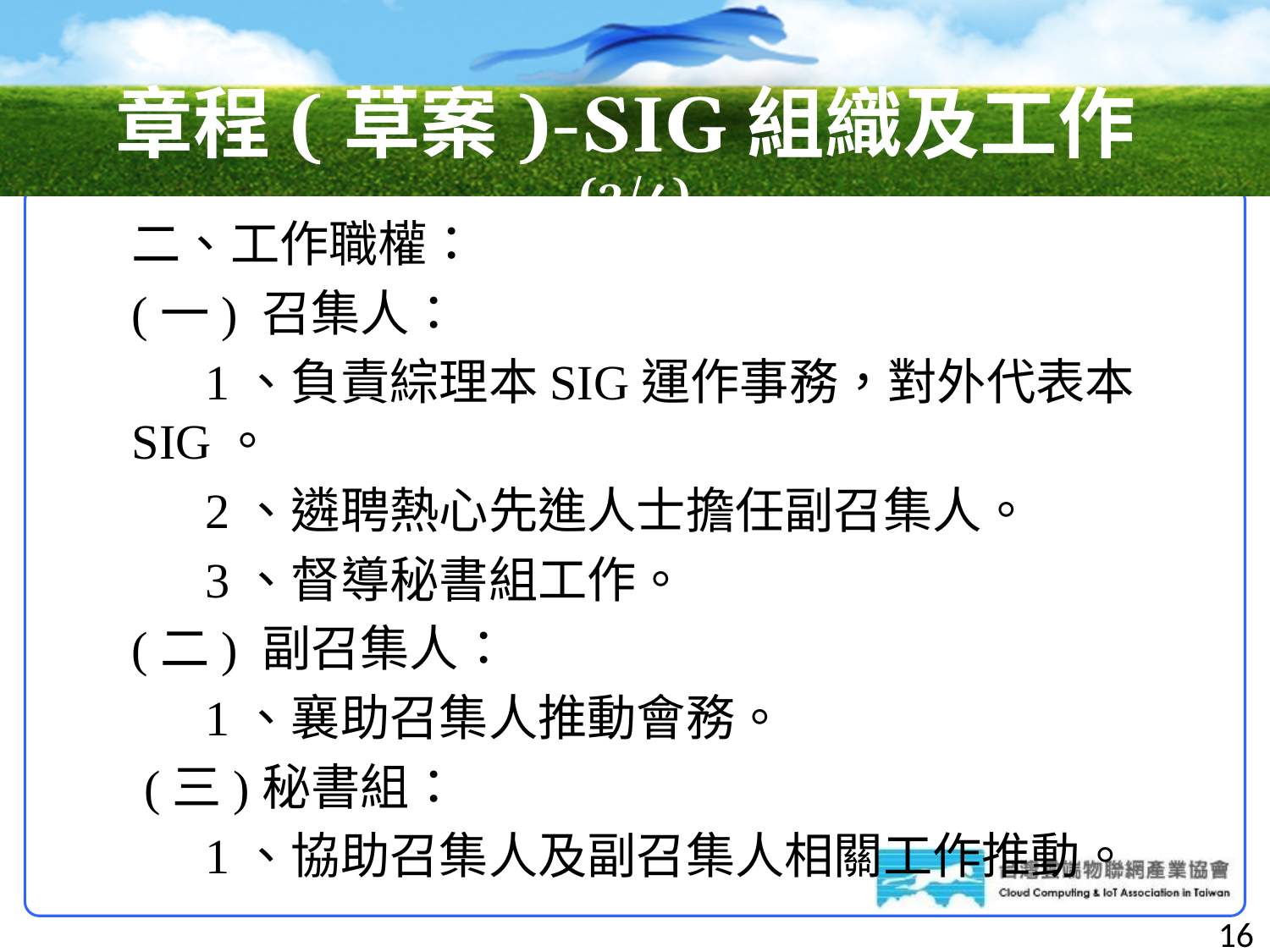

# 章程(草案)-SIG組織及工作(3/4)
二、工作職權：
(一) 召集人：
      1、負責綜理本SIG運作事務，對外代表本SIG。
      2、遴聘熱心先進人士擔任副召集人。
      3、督導秘書組工作。
(二) 副召集人：
      1、襄助召集人推動會務。
 (三)秘書組：
      1、協助召集人及副召集人相關工作推動。